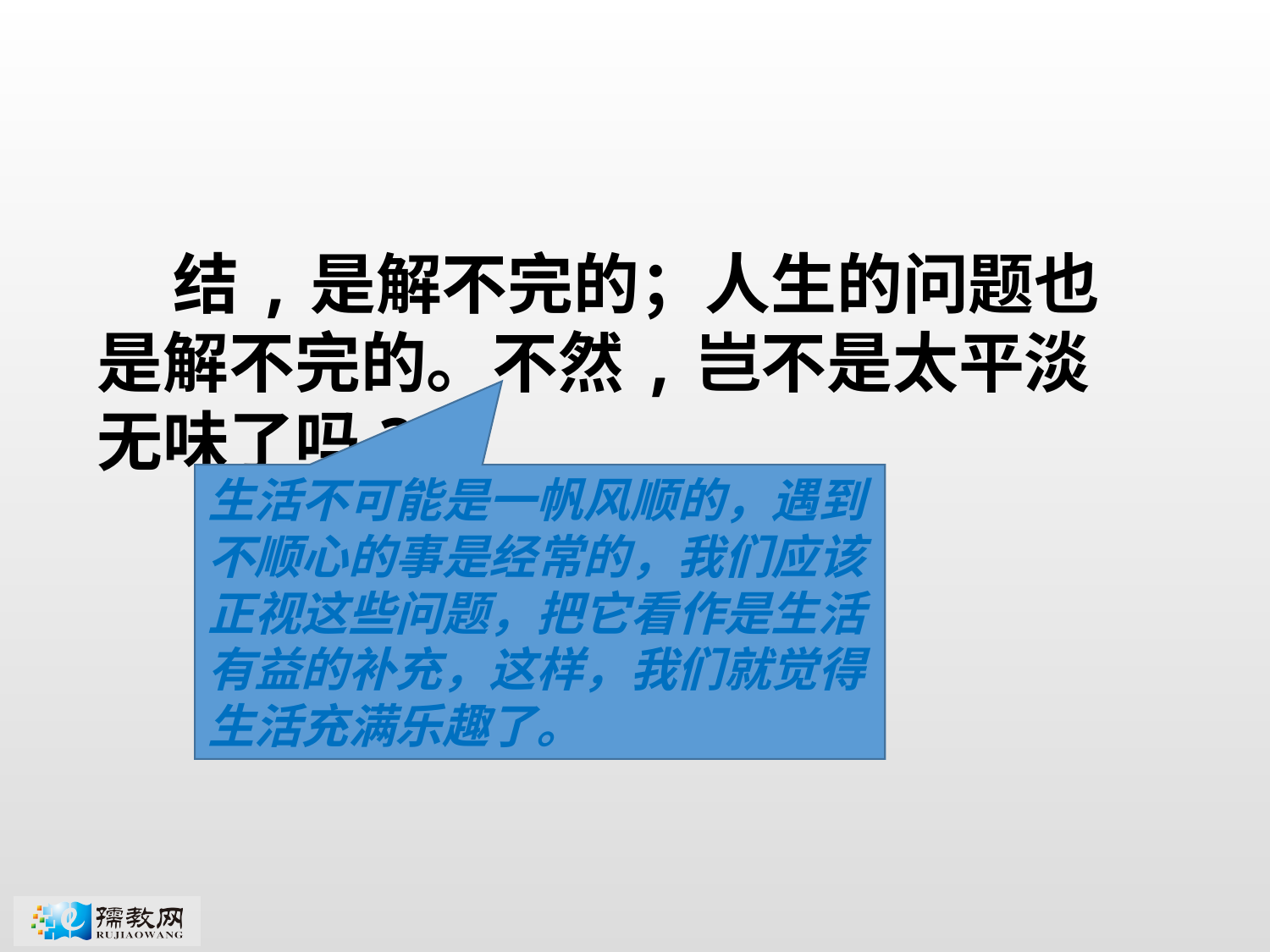

结,是解不完的；人生的问题也是解不完的。不然,岂不是太平淡无味了吗?

生活不可能是一帆风顺的，遇到不顺心的事是经常的，我们应该正视这些问题，把它看作是生活有益的补充，这样，我们就觉得生活充满乐趣了。